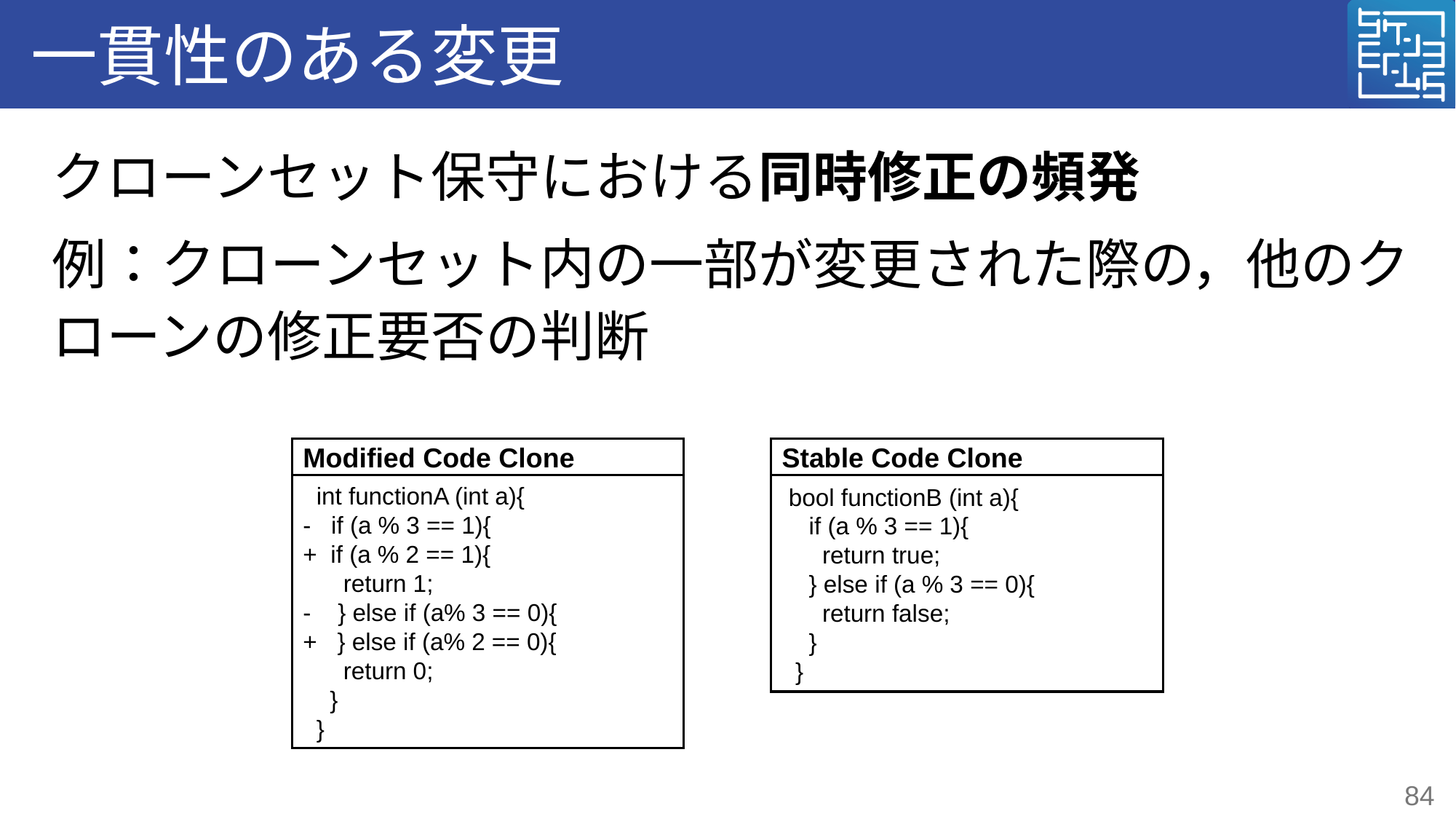

# 一貫性のある変更
クローンセット保守における同時修正の頻発
例：クローンセット内の一部が変更された際の，他のクローンの修正要否の判断
Modified Code Clone
Stable Code Clone
  int functionA (int a){
-   if (a % 3 == 1){
+  if (a % 2 == 1){
      return 1;
-    } else if (a% 3 == 0){
+   } else if (a% 2 == 0){
      return 0;
    }
  }
 bool functionB (int a){
    if (a % 3 == 1){
      return true;
    } else if (a % 3 == 0){
      return false;
    }
  }
84